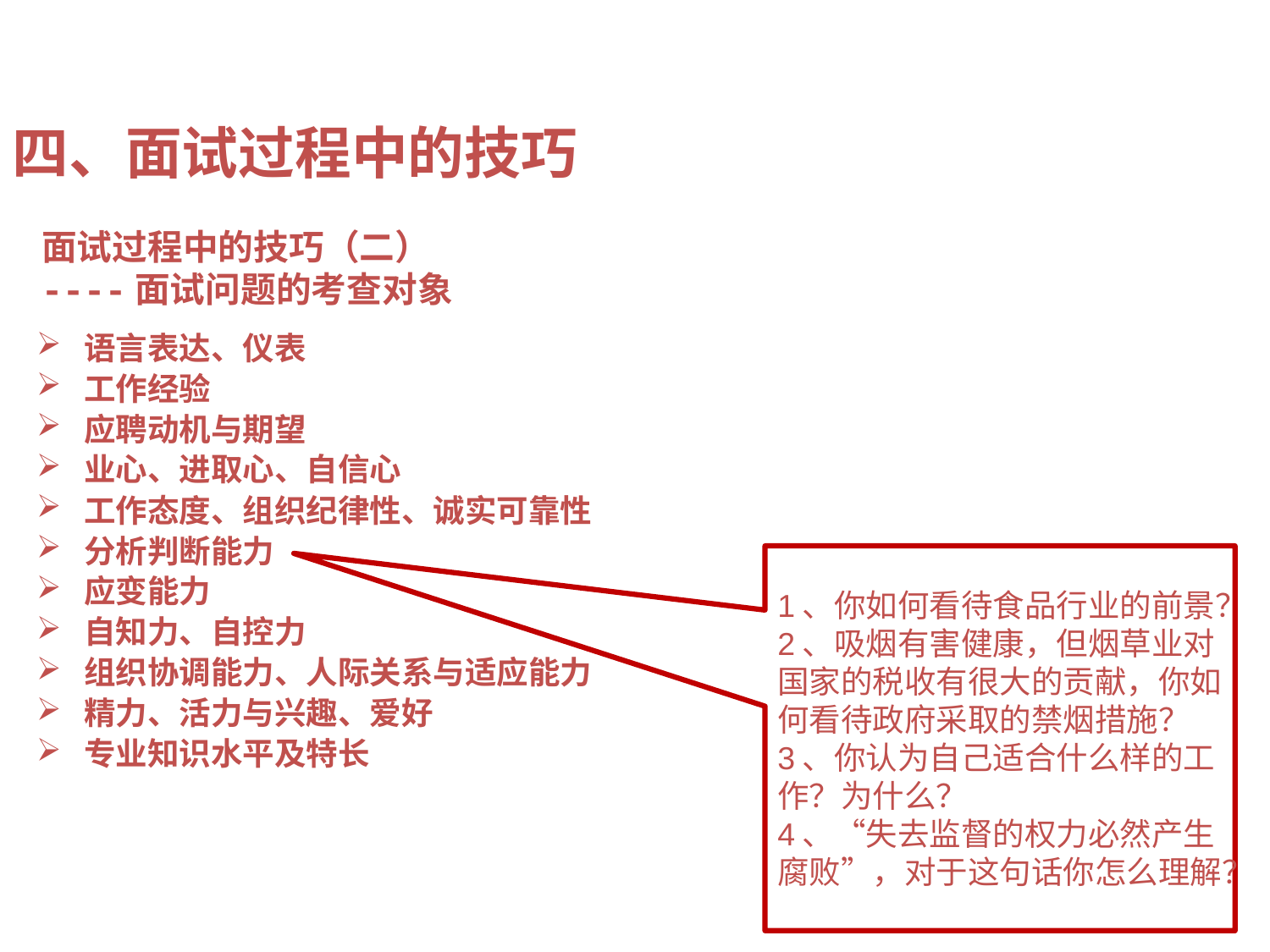

四、面试过程中的技巧
面试过程中的技巧（二）
----面试问题的考查对象
语言表达、仪表
工作经验
应聘动机与期望
业心、进取心、自信心
工作态度、组织纪律性、诚实可靠性
分析判断能力
应变能力
自知力、自控力
组织协调能力、人际关系与适应能力
精力、活力与兴趣、爱好
专业知识水平及特长

1、你如何看待食品行业的前景？
2、吸烟有害健康，但烟草业对国家的税收有很大的贡献，你如何看待政府采取的禁烟措施？
3、你认为自己适合什么样的工作？为什么？
4、“失去监督的权力必然产生腐败”，对于这句话你怎么理解？